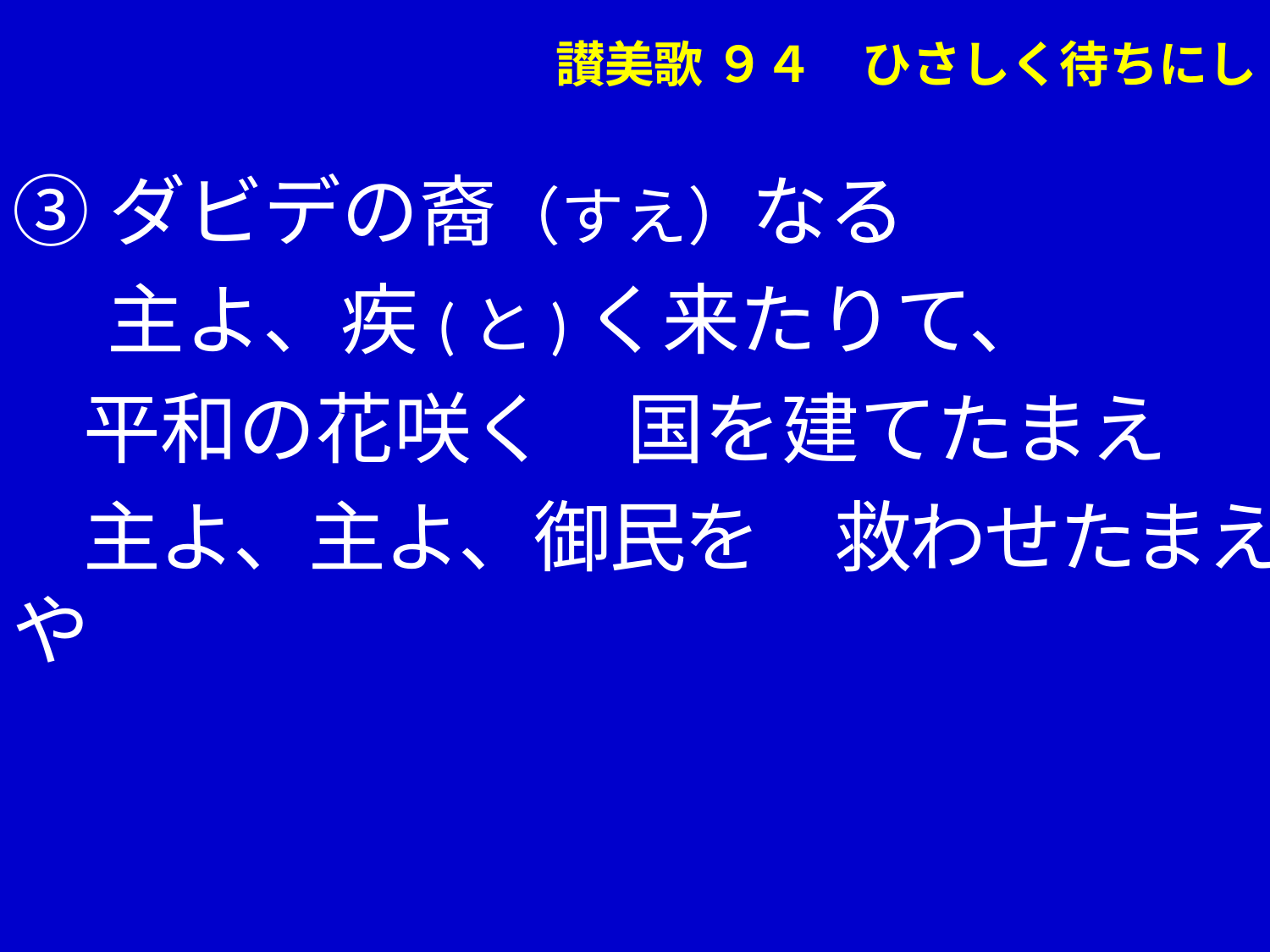

# 讃美歌 ９４　ひさしく待ちにし
③ダビデの裔（すえ）なる
　 主よ、疾(と)く来たりて、
   平和の花咲く　国を建てたまえ
   主よ、主よ、御民を　救わせたまえや